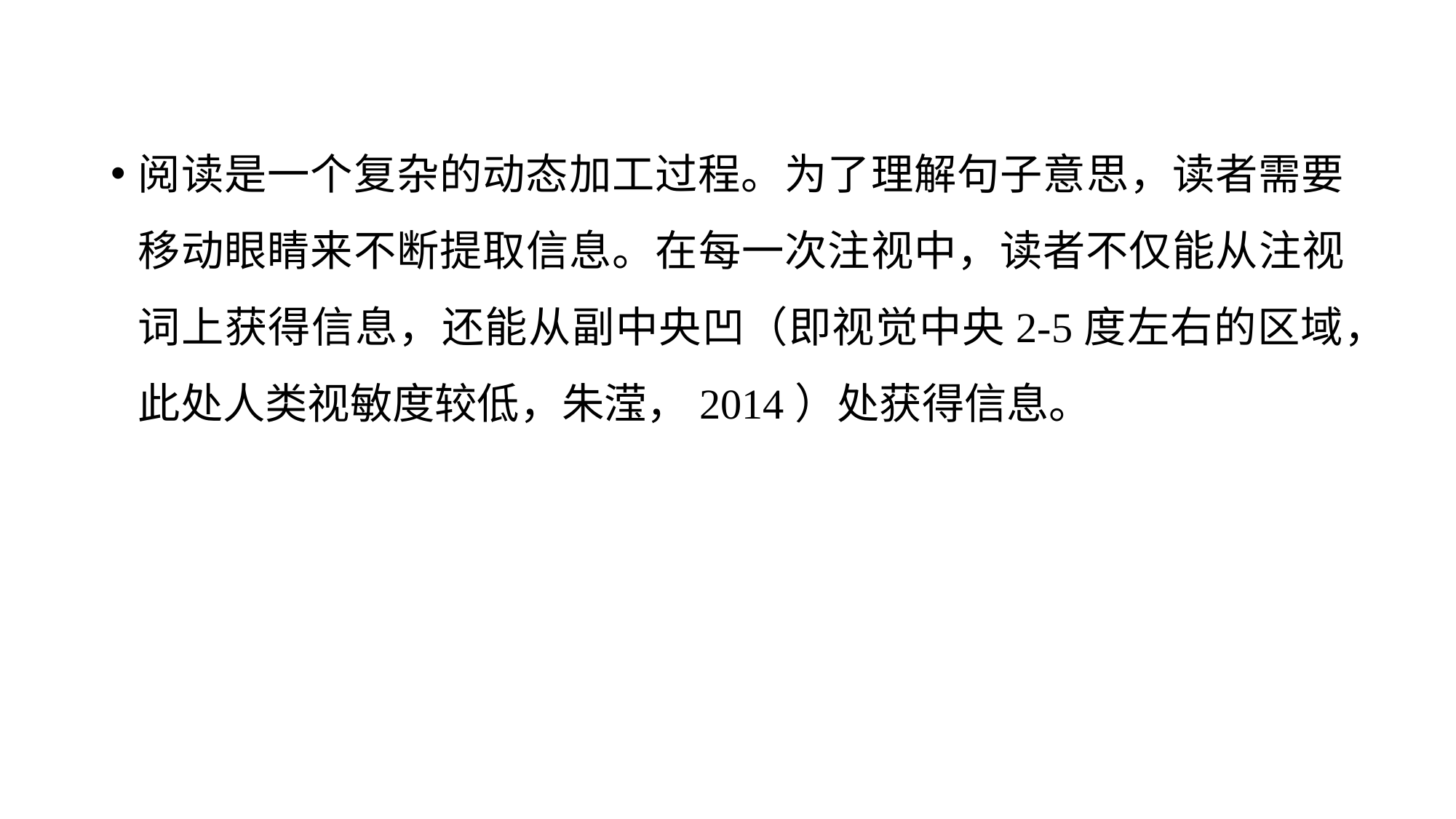

阅读是一个复杂的动态加工过程。为了理解句子意思，读者需要移动眼睛来不断提取信息。在每一次注视中，读者不仅能从注视词上获得信息，还能从副中央凹（即视觉中央2-5度左右的区域，此处人类视敏度较低，朱滢，2014）处获得信息。